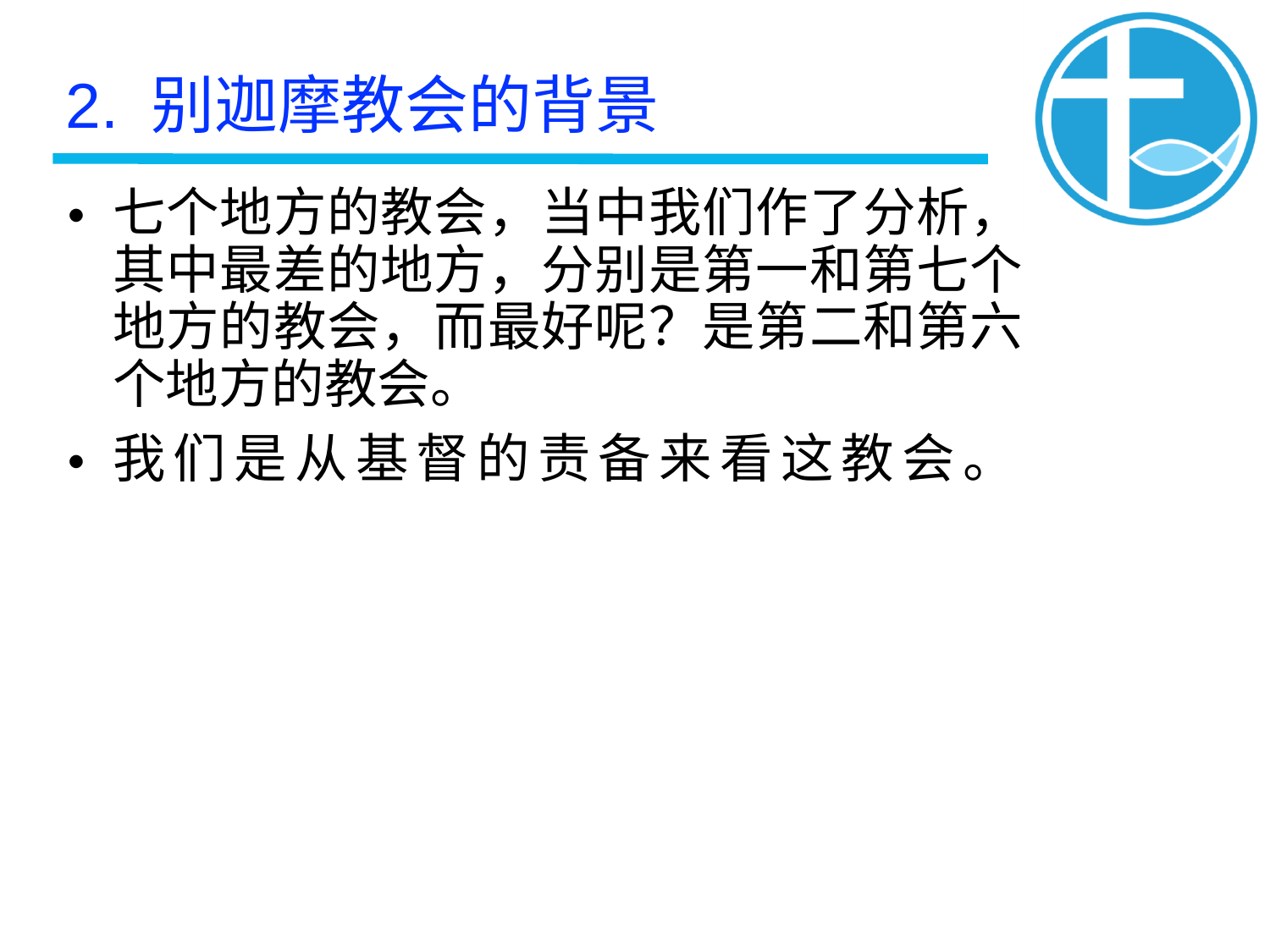

2. 别迦摩教会的背景
七个地方的教会，当中我们作了分析，其中最差的地方，分别是第一和第七个地方的教会，而最好呢？是第二和第六个地方的教会。
我们是从基督的责备来看这教会。